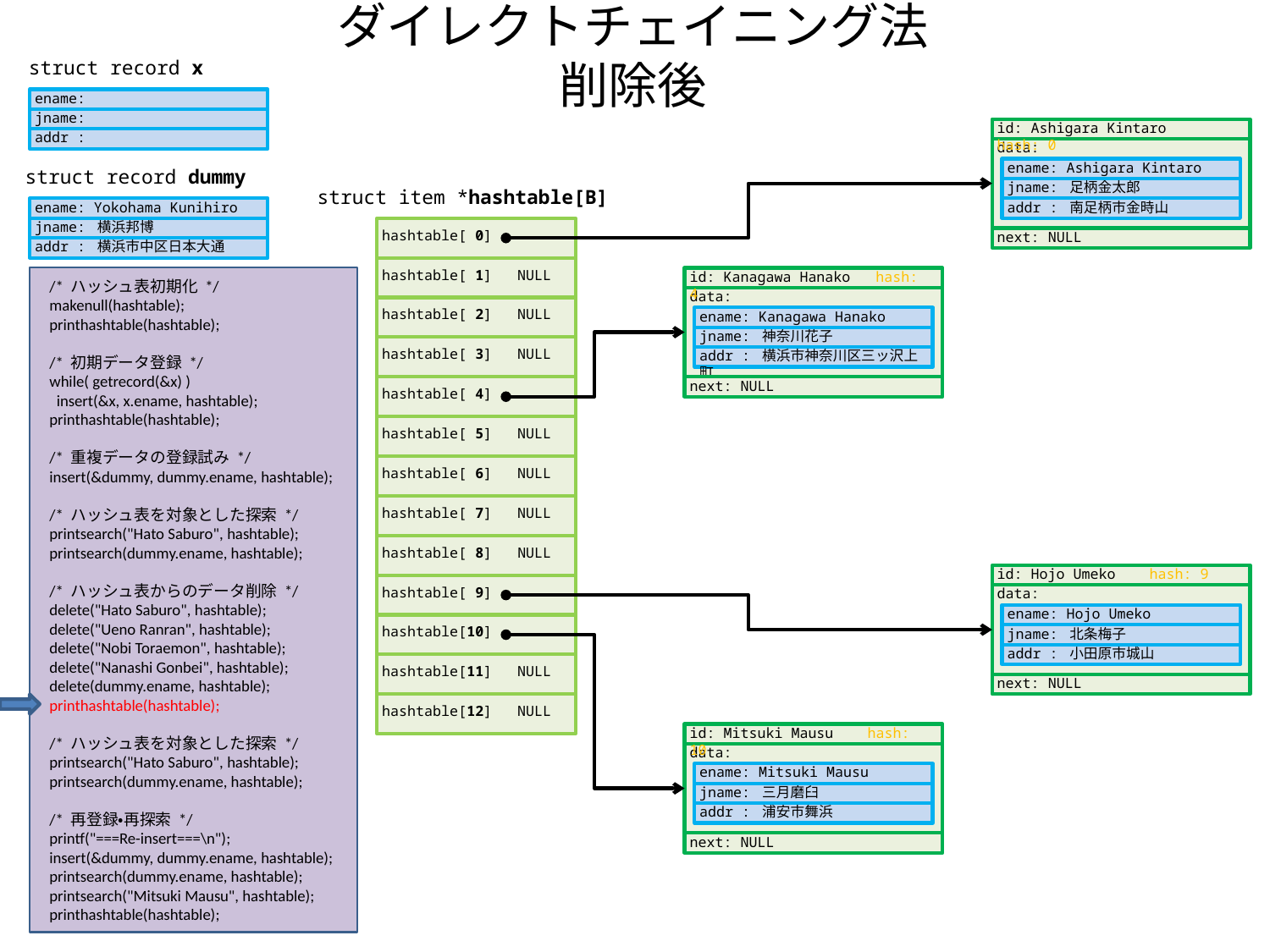

# ダイレクトチェイニング法 削除後
struct record x
ename:
jname:
addr :
id: Ashigara Kintaro    hash: 0
data:
ename: Ashigara Kintaro
jname: 足柄金太郎
addr : 南足柄市金時山
next: NULL
struct record dummy
struct item *hashtable[B]
ename: Yokohama Kunihiro
jname: 横浜邦博
addr : 横浜市中区日本大通
hashtable[ 0]
hashtable[ 1]   NULL
  /* ハッシュ表初期化 */
  makenull(hashtable);
  printhashtable(hashtable);

  /* 初期データ登録 */
  while( getrecord(&x) )
    insert(&x, x.ename, hashtable);
  printhashtable(hashtable);

  /* 重複データの登録試み */
  insert(&dummy, dummy.ename, hashtable);

  /* ハッシュ表を対象とした探索 */
  printsearch("Hato Saburo", hashtable);
  printsearch(dummy.ename, hashtable);

  /* ハッシュ表からのデータ削除 */
  delete("Hato Saburo", hashtable);
  delete("Ueno Ranran", hashtable);
  delete("Nobi Toraemon", hashtable);
  delete("Nanashi Gonbei", hashtable);
  delete(dummy.ename, hashtable);
  printhashtable(hashtable);

  /* ハッシュ表を対象とした探索 */
  printsearch("Hato Saburo", hashtable);
  printsearch(dummy.ename, hashtable);

  /* 再登録・再探索 */
  printf("===Re-insert===\n");
  insert(&dummy, dummy.ename, hashtable);
  printsearch(dummy.ename, hashtable);
  printsearch("Mitsuki Mausu", hashtable);
  printhashtable(hashtable);
id: Kanagawa Hanako   hash: 4
data:
ename: Kanagawa Hanako
jname: 神奈川花子
addr : 横浜市神奈川区三ッ沢上町
next: NULL
hashtable[ 2]   NULL
hashtable[ 3]   NULL
hashtable[ 4]
hashtable[ 5]   NULL
hashtable[ 6]   NULL
hashtable[ 7]   NULL
hashtable[ 8]   NULL
id: Hojo Umeko    hash: 9
data:
ename: Hojo Umeko
jname: 北条梅子
addr : 小田原市城山
next: NULL
hashtable[ 9]
hashtable[10]
hashtable[11]   NULL

hashtable[12]   NULL
id: Mitsuki Mausu    hash: 10

data:
ename: Mitsuki Mausu

jname: 三月磨臼
addr : 浦安市舞浜
next: NULL